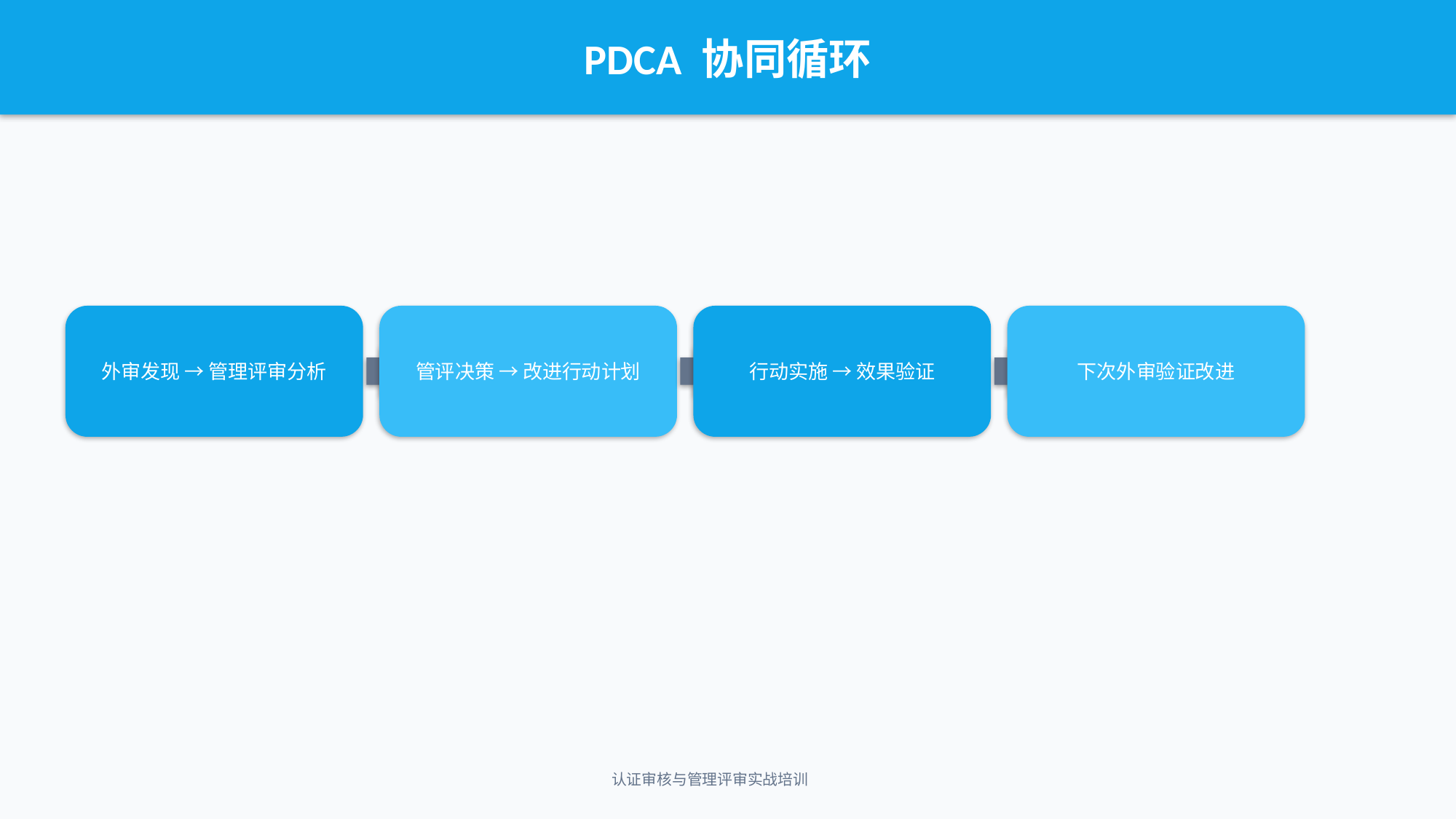

PDCA 协同循环
外审发现 → 管理评审分析
管评决策 → 改进行动计划
行动实施 → 效果验证
下次外审验证改进

认证审核与管理评审实战培训